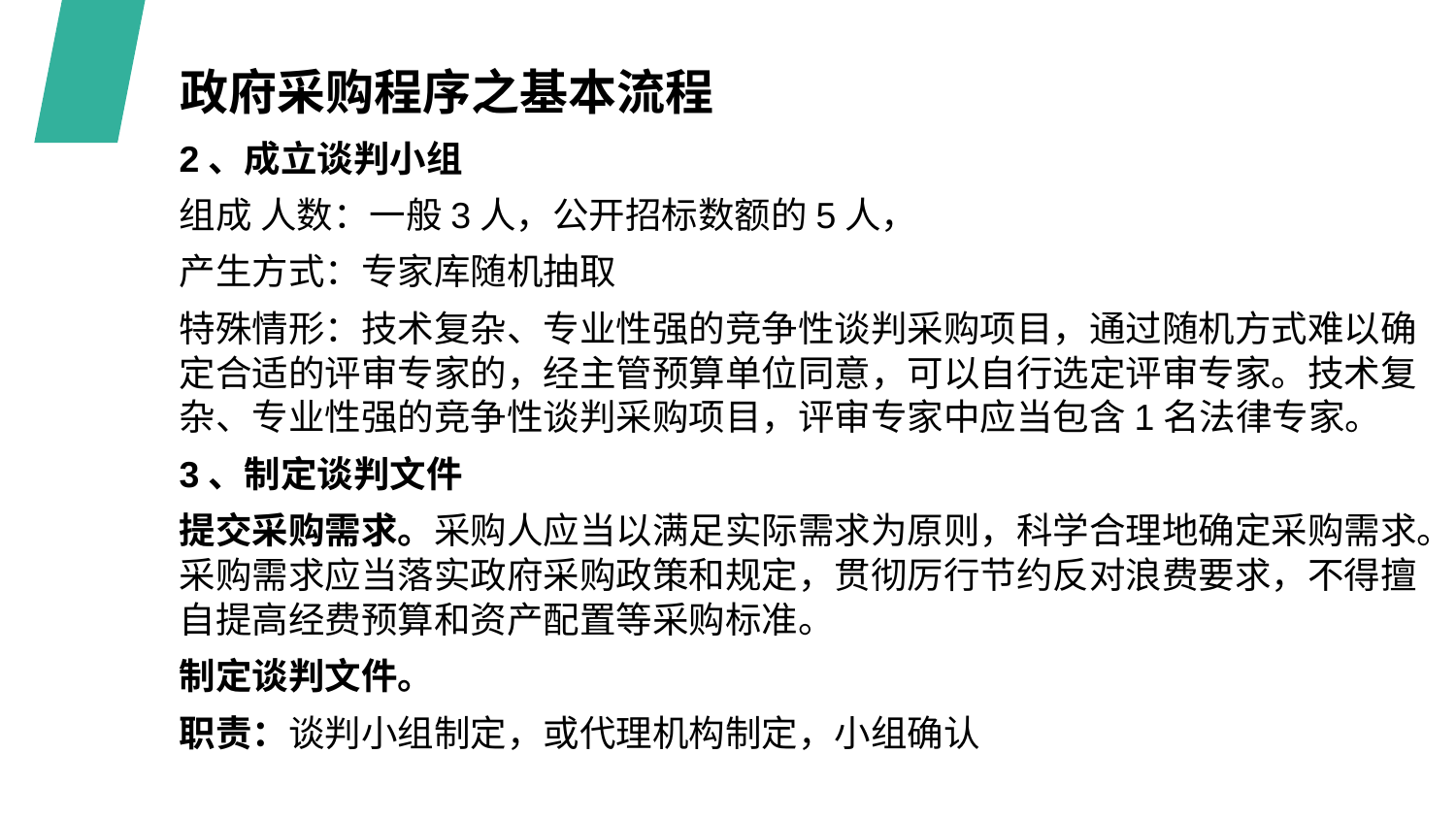

政府采购程序之基本流程
2、成立谈判小组
组成 人数：一般3人，公开招标数额的5人，
产生方式：专家库随机抽取
特殊情形：技术复杂、专业性强的竞争性谈判采购项目，通过随机方式难以确定合适的评审专家的，经主管预算单位同意，可以自行选定评审专家。技术复杂、专业性强的竞争性谈判采购项目，评审专家中应当包含1名法律专家。
3、制定谈判文件
提交采购需求。采购人应当以满足实际需求为原则，科学合理地确定采购需求。采购需求应当落实政府采购政策和规定，贯彻厉行节约反对浪费要求，不得擅自提高经费预算和资产配置等采购标准。
制定谈判文件。
职责：谈判小组制定，或代理机构制定，小组确认